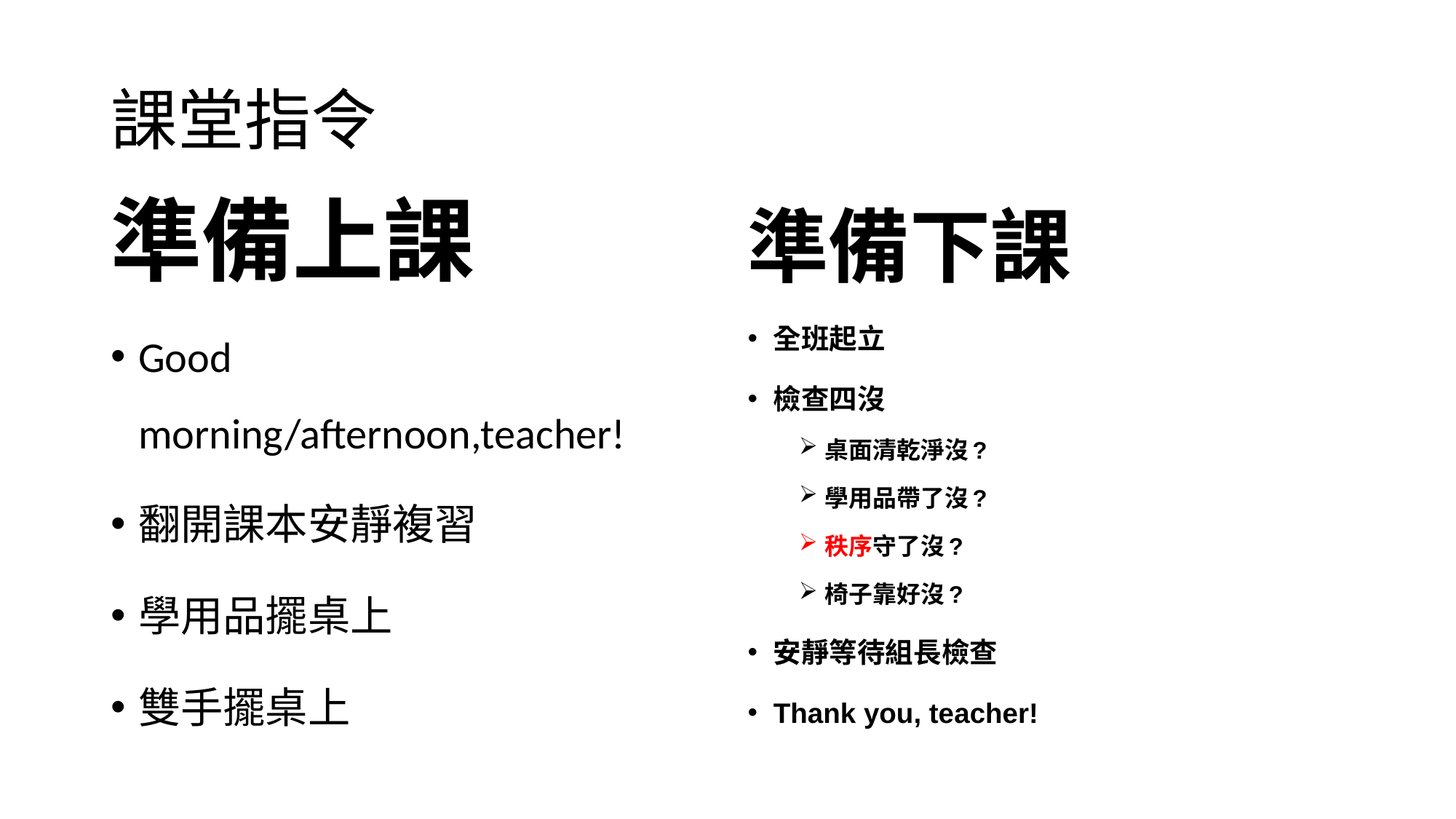

# 課堂指令
準備上課
準備下課
Good morning/afternoon,teacher!
翻開課本安靜複習
學用品擺桌上
雙手擺桌上
全班起立
檢查四沒
桌面清乾淨沒?
學用品帶了沒?
秩序守了沒?
椅子靠好沒?
安靜等待組長檢查
Thank you, teacher!